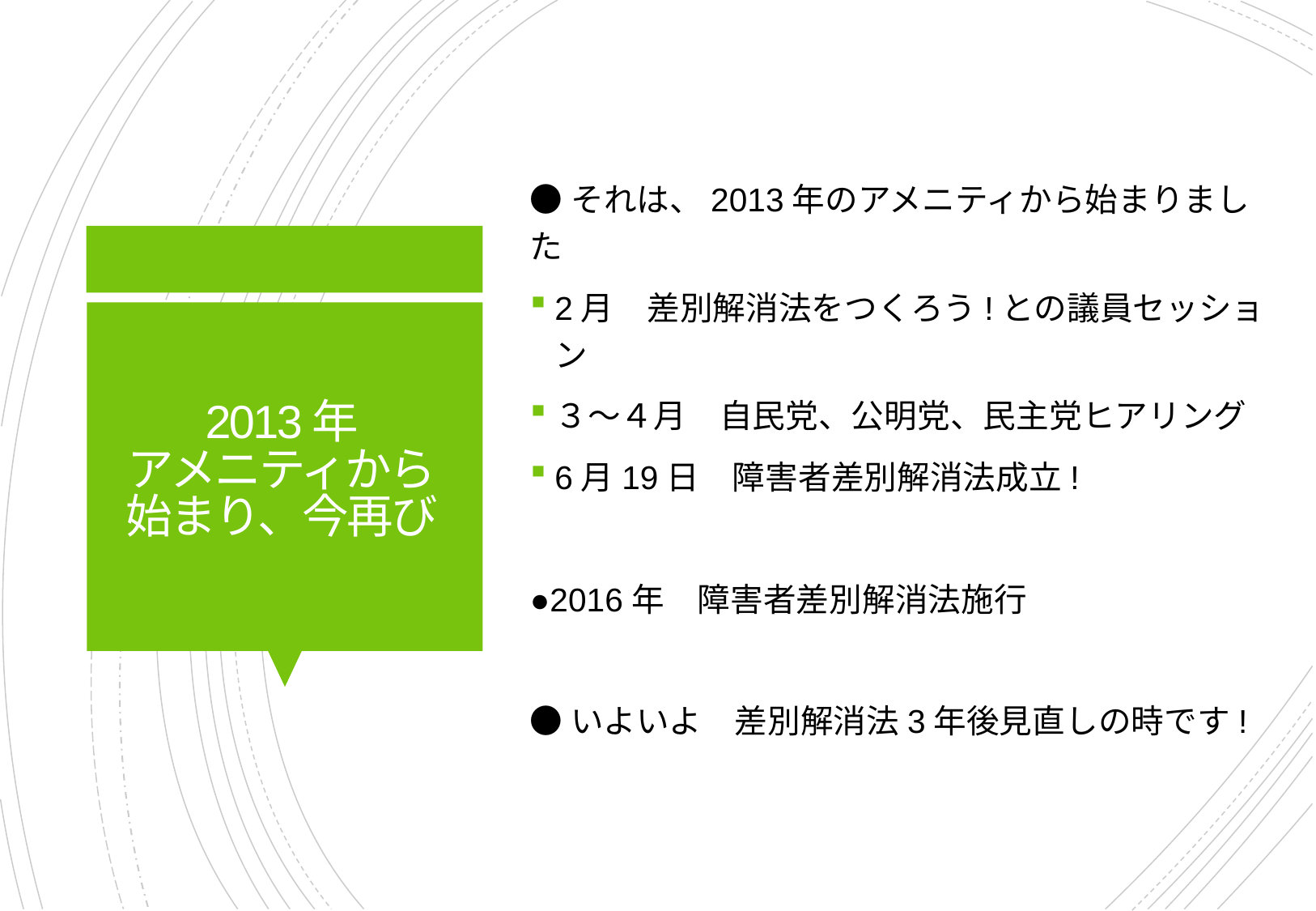

●それは、2013年のアメニティから始まりました
2月　差別解消法をつくろう!との議員セッション
３〜４月　自民党、公明党、民主党ヒアリング
6月19日　障害者差別解消法成立!

●2016年　障害者差別解消法施行

●いよいよ　差別解消法3年後見直しの時です!
# 2013年 アメニティから 始まり、今再び